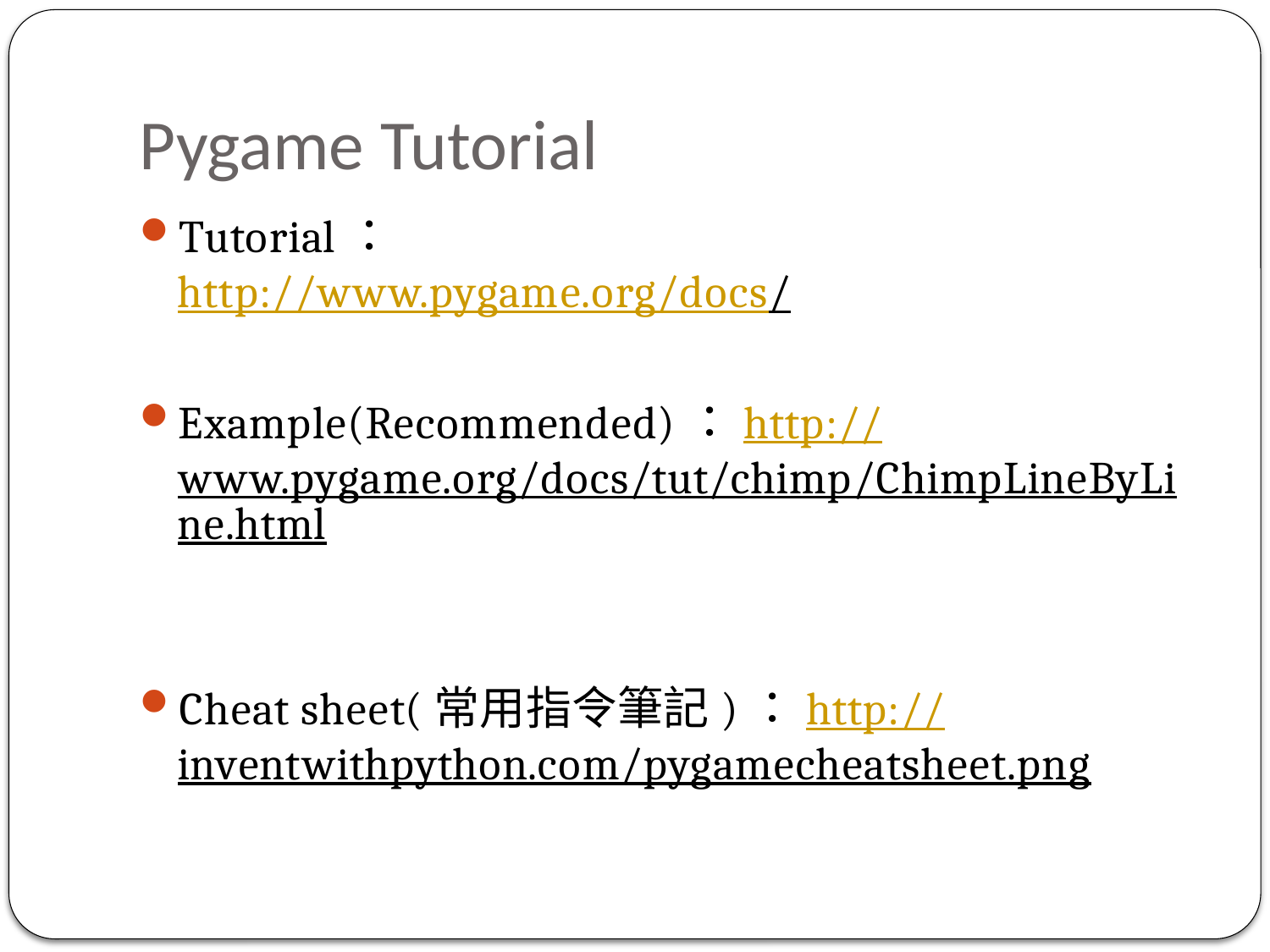

# Pygame Tutorial
Tutorial：
http://www.pygame.org/docs/

Example(Recommended)：http://www.pygame.org/docs/tut/chimp/ChimpLineByLine.html

Cheat sheet(常用指令筆記)：http://inventwithpython.com/pygamecheatsheet.png